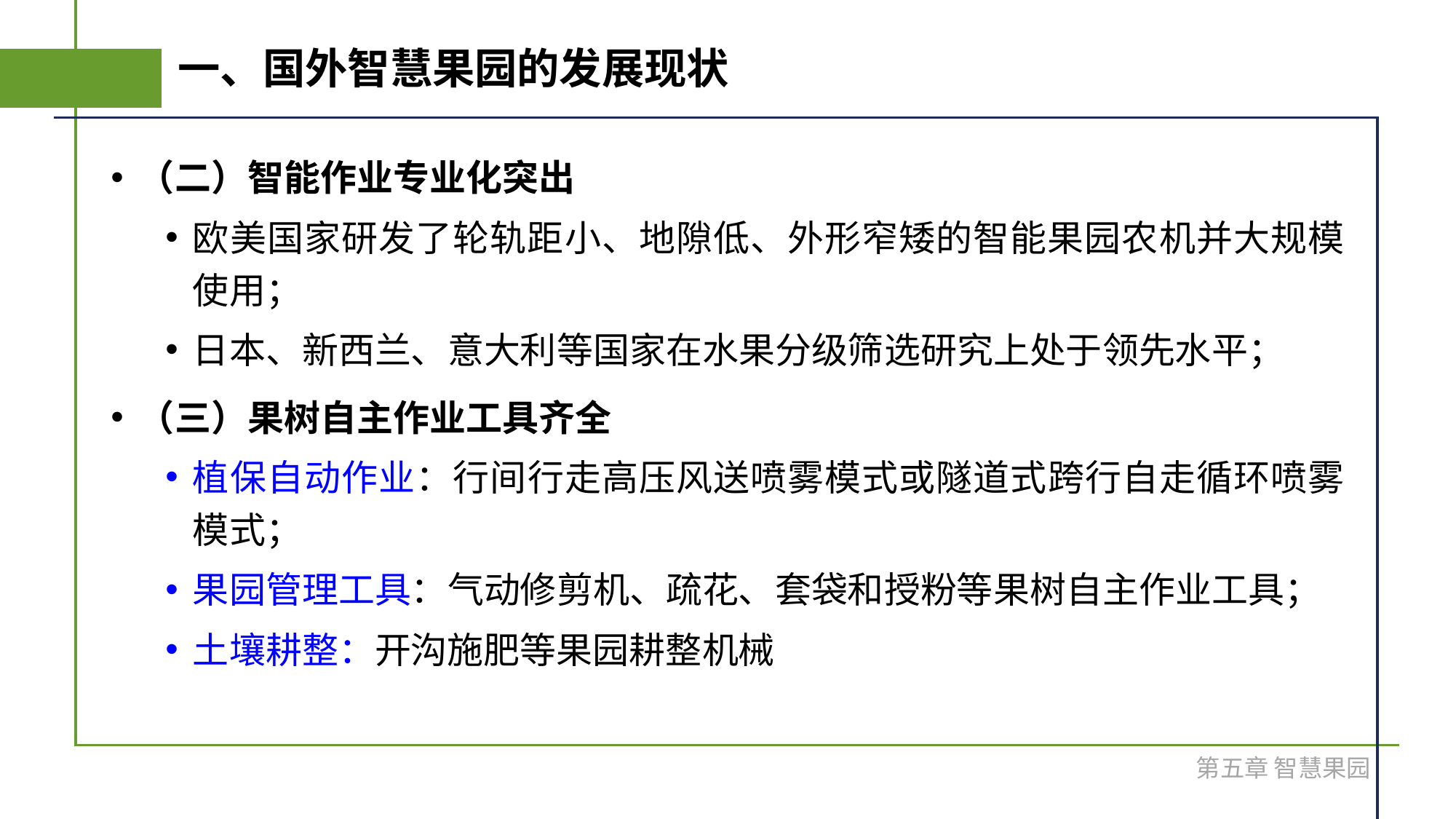

# 一、国外智慧果园的发展现状
（二）智能作业专业化突出
欧美国家研发了轮轨距小、地隙低、外形窄矮的智能果园农机并大规模使用；
日本、新西兰、意大利等国家在水果分级筛选研究上处于领先水平；
（三）果树自主作业工具齐全
植保自动作业：行间行走高压风送喷雾模式或隧道式跨行自走循环喷雾模式；
果园管理工具：气动修剪机、疏花、套袋和授粉等果树自主作业工具；
土壤耕整：开沟施肥等果园耕整机械

第五章 智慧果园